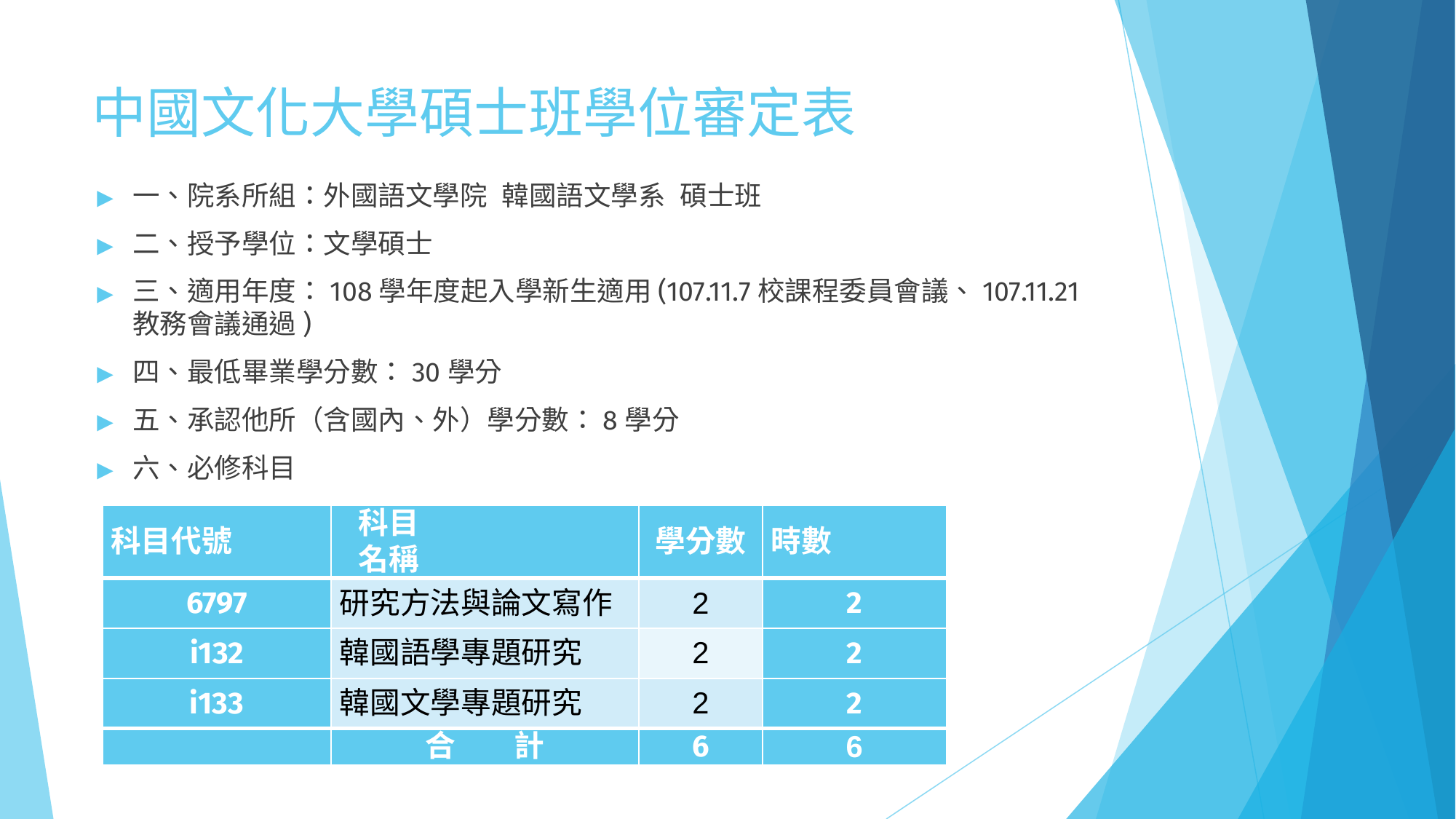

# 中國文化大學碩士班學位審定表
一、院系所組：外國語文學院  韓國語文學系  碩士班
二、授予學位：文學碩士
三、適用年度：108學年度起入學新生適用(107.11.7校課程委員會議、107.11.21教務會議通過)
四、最低畢業學分數：30學分
五、承認他所（含國內、外）學分數：8學分
六、必修科目

| 科目代號 | 科目 名稱 | 學分數 | 時數 |
| --- | --- | --- | --- |
| 6797 | 研究方法與論文寫作 | 2 | 2 |
| i132 | 韓國語學專題研究 | 2 | 2 |
| i133 | 韓國文學專題研究 | 2 | 2 |
|  | 合 計 | 6 | 6 |